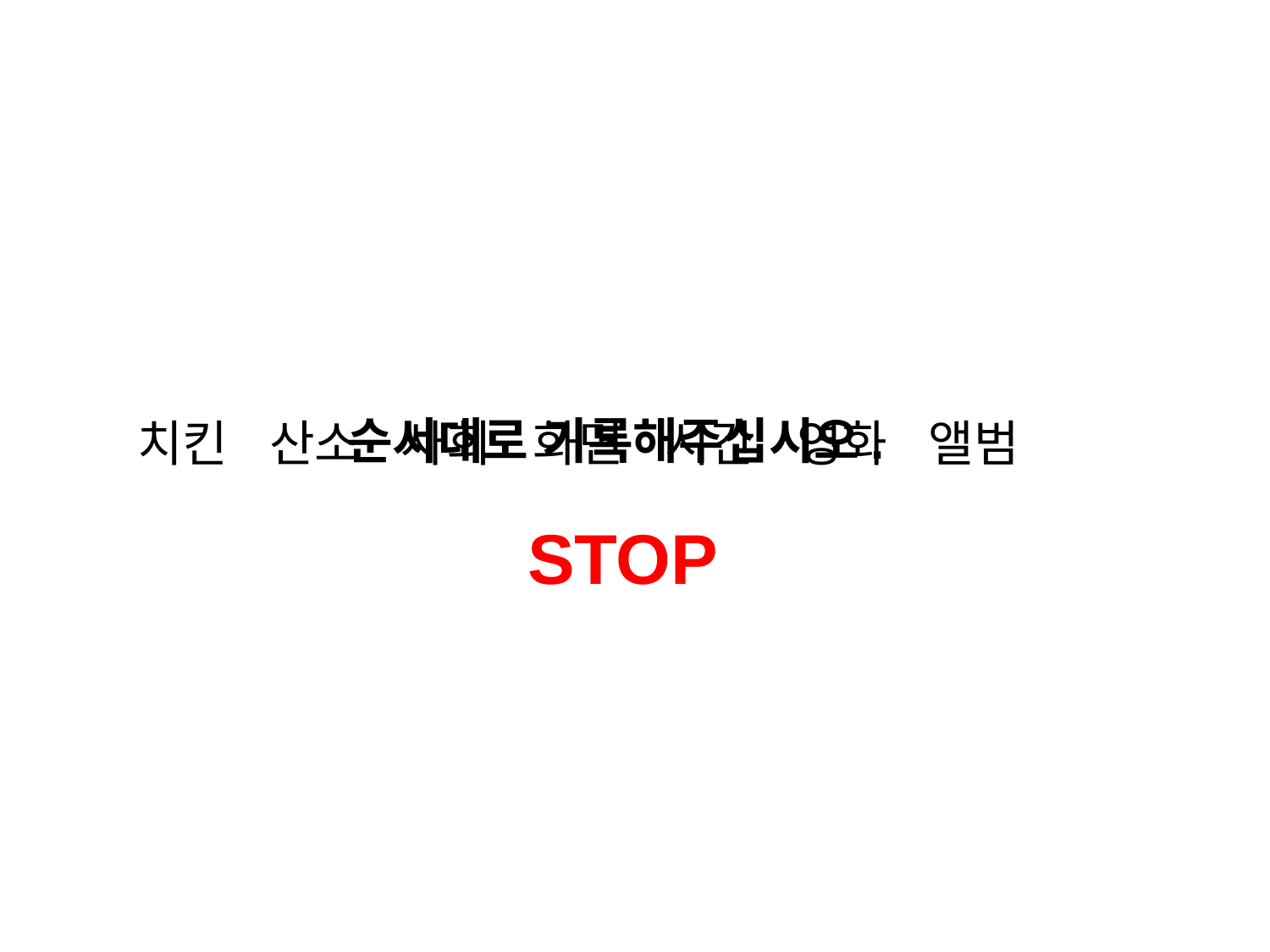

순서대로 기록해주십시오.
치킨   산소   사회   화면   시간   영화   앨범
STOP